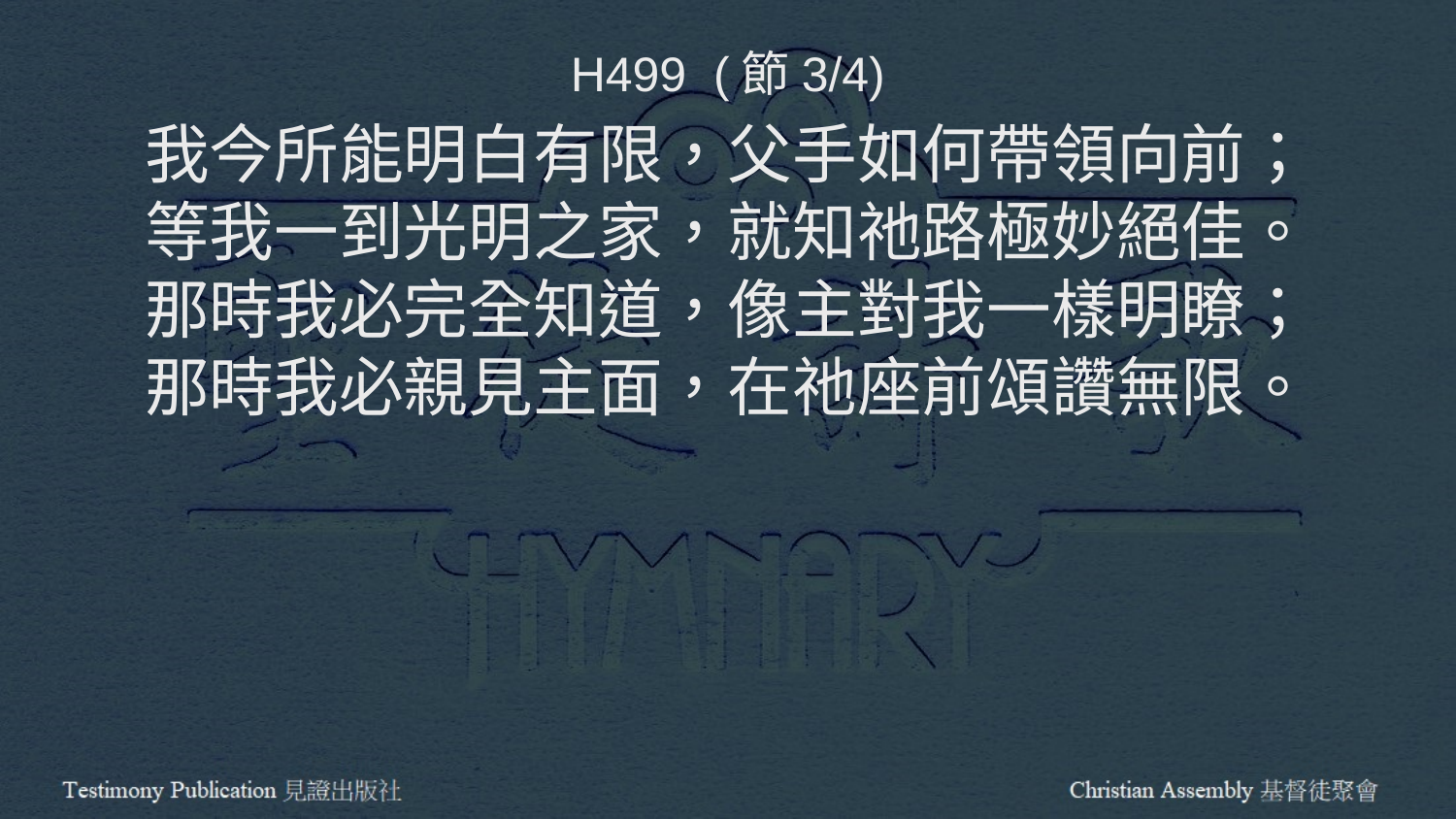

H499  (節3/4)
我今所能明白有限，父手如何帶領向前；
等我一到光明之家，就知祂路極妙絕佳。
那時我必完全知道，像主對我一樣明瞭；
那時我必親見主面，在祂座前頌讚無限。